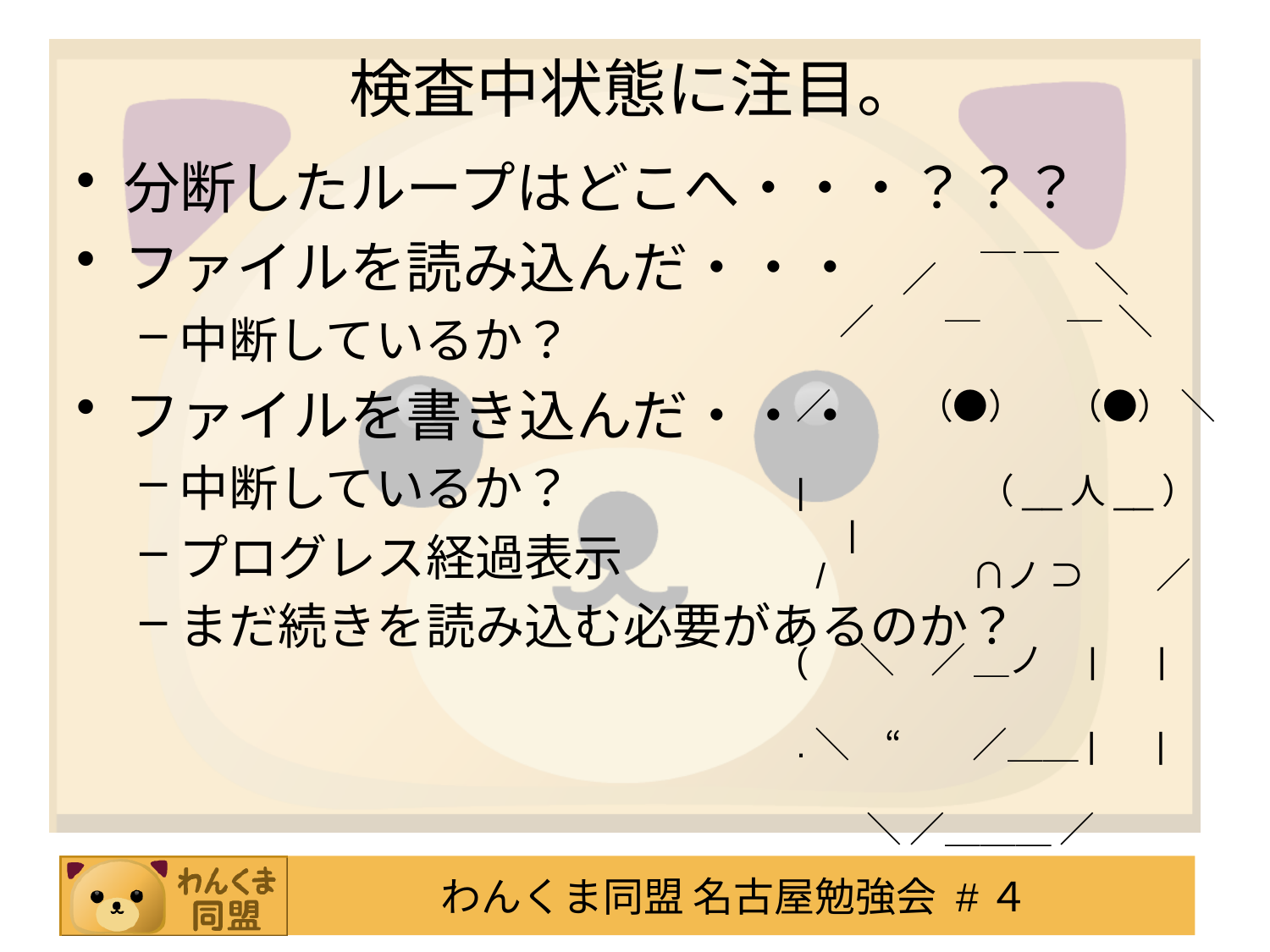

# 検査中状態に注目。
分断したループはどこへ・・・？？？
ファイルを読み込んだ・・・
中断しているか？
ファイルを書き込んだ・・・
中断しているか？
プログレス経過表示
まだ続きを読み込む必要があるのか？

　　　　 　＿ ＿
　　　／　　 　 　＼
　 ／　　─　 　 ─  ＼
／ 　　 （●） 　（●） ＼
|　 　　 　 （__人__）　 |
  /　 　 　  ∩ノ ⊃　　／
(　 ＼　／ ＿ノ　|　 |
.＼　“　　／＿＿|　 |
　　＼ ／＿＿＿ ／